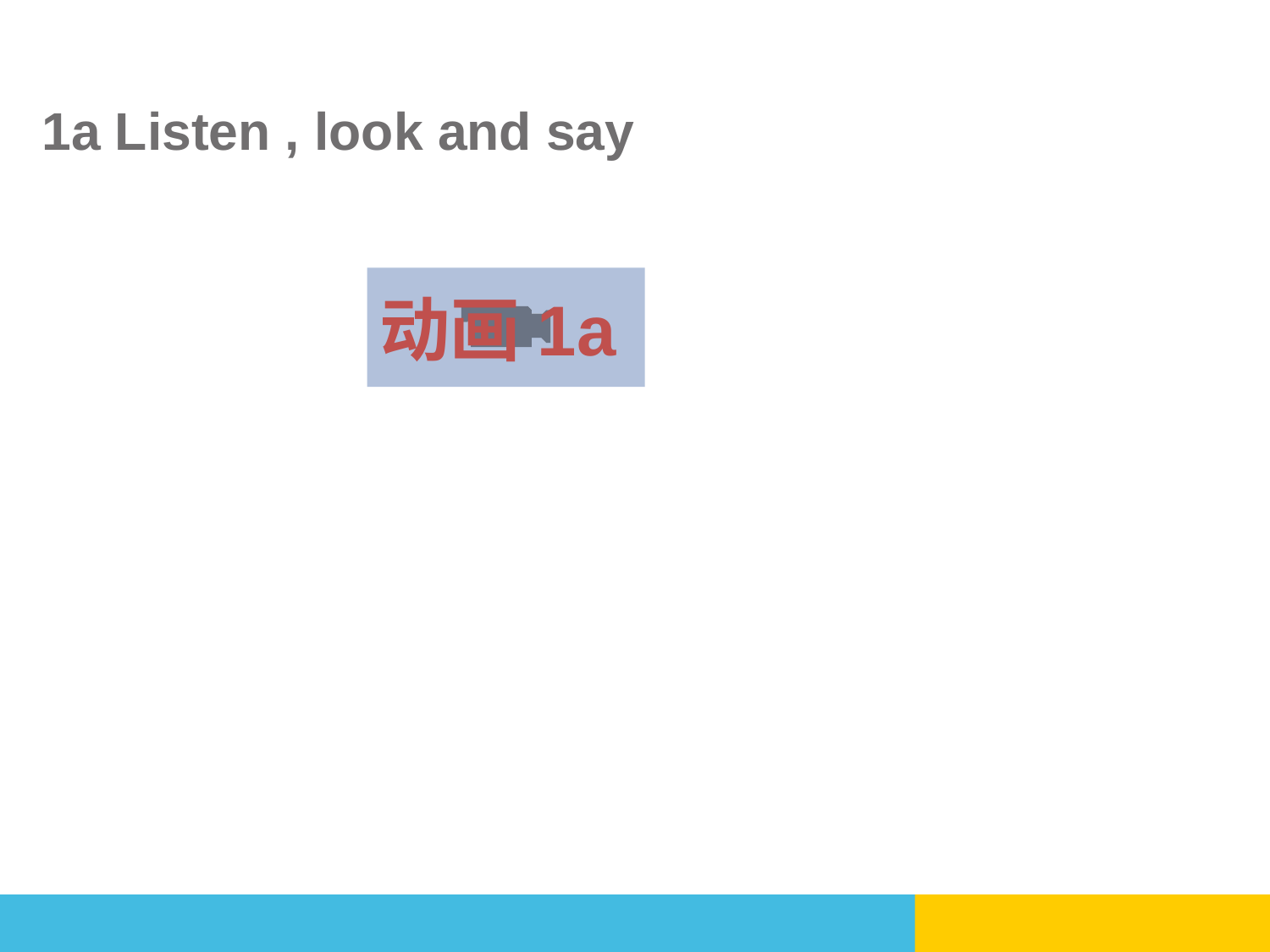

# 1a Listen , look and say
动画1a